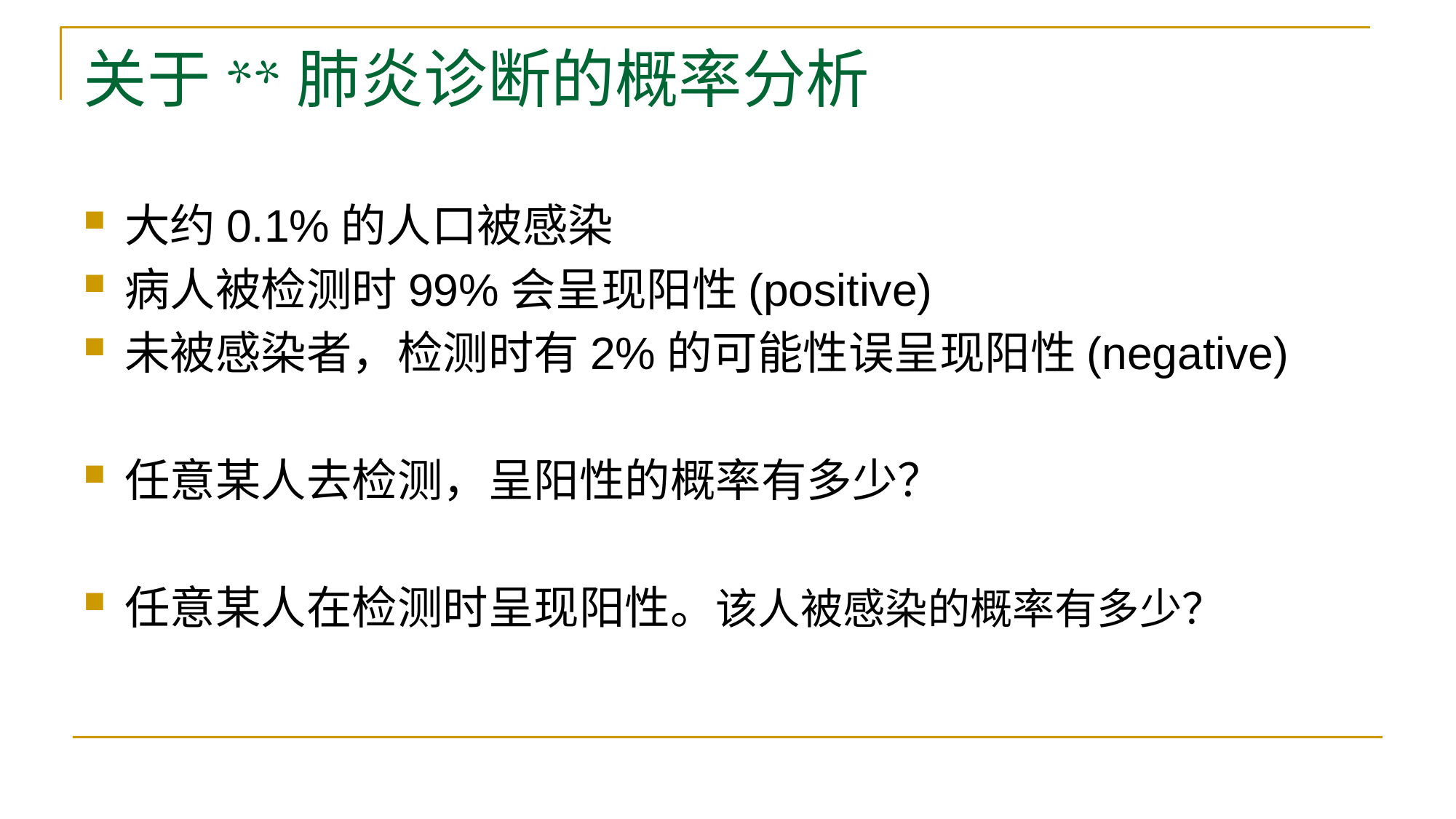

# 关于**肺炎诊断的概率分析
大约0.1%的人口被感染
病人被检测时99%会呈现阳性(positive)
未被感染者，检测时有2%的可能性误呈现阳性(negative)

任意某人去检测，呈阳性的概率有多少？

任意某人在检测时呈现阳性。该人被感染的概率有多少？